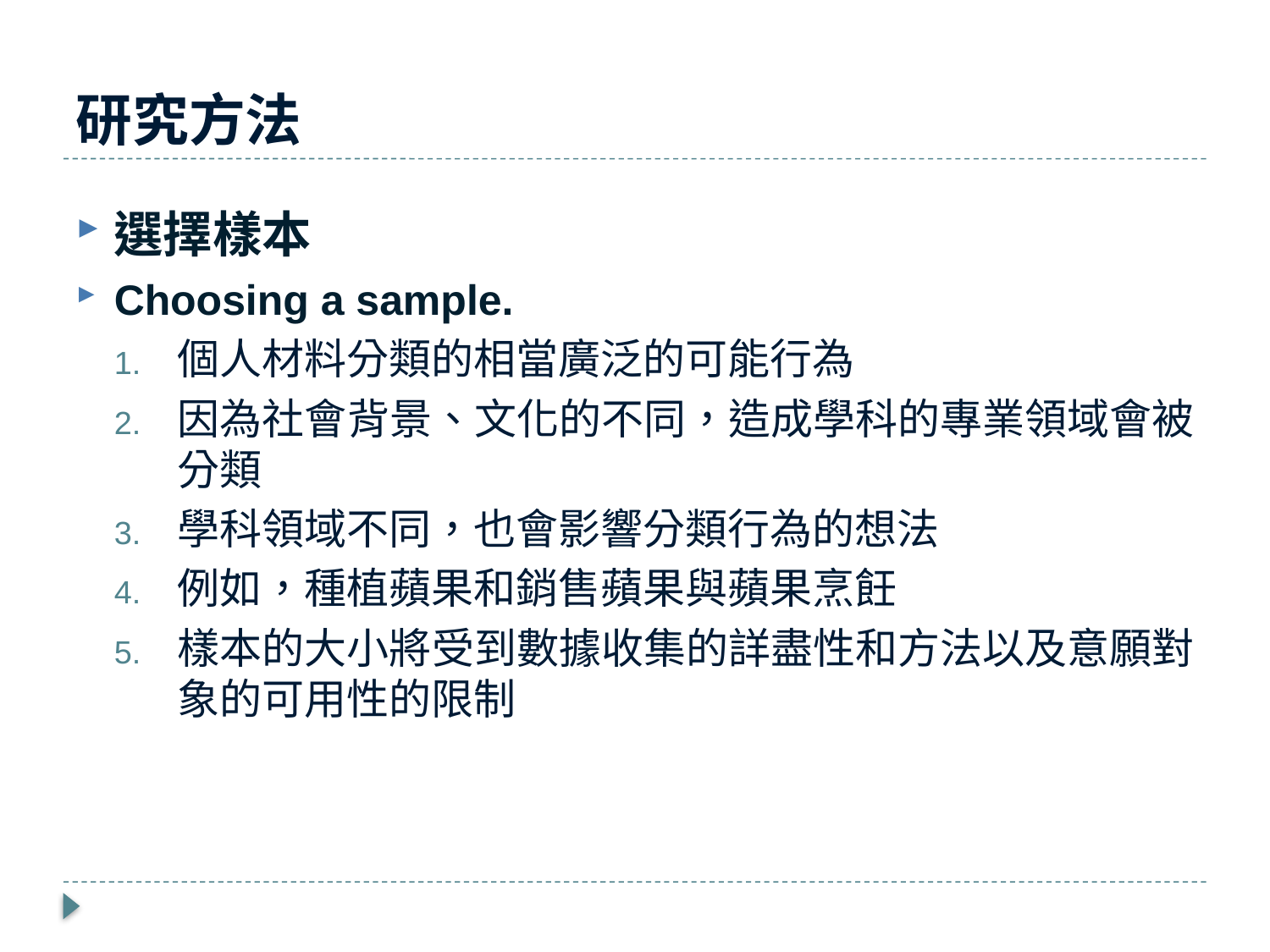

# 研究方法

選擇樣本
Choosing a sample.
個人材料分類的相當廣泛的可能行為
因為社會背景、文化的不同，造成學科的專業領域會被分類
學科領域不同，也會影響分類行為的想法
例如，種植蘋果和銷售蘋果與蘋果烹飪
樣本的大小將受到數據收集的詳盡性和方法以及意願對象的可用性的限制